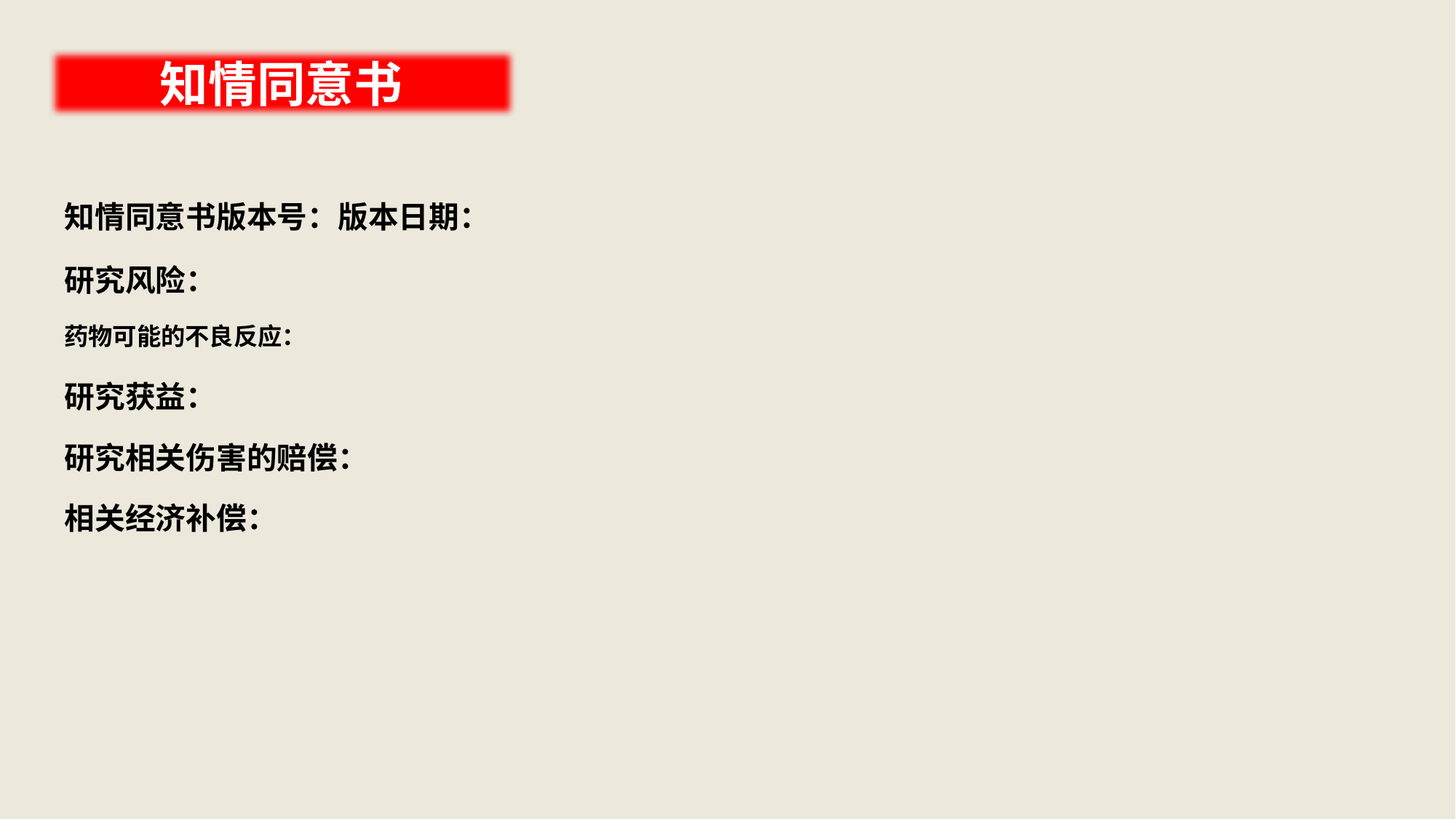

知情同意书
知情同意书版本号：版本日期：
研究风险：
药物可能的不良反应：
研究获益：
研究相关伤害的赔偿：
相关经济补偿：